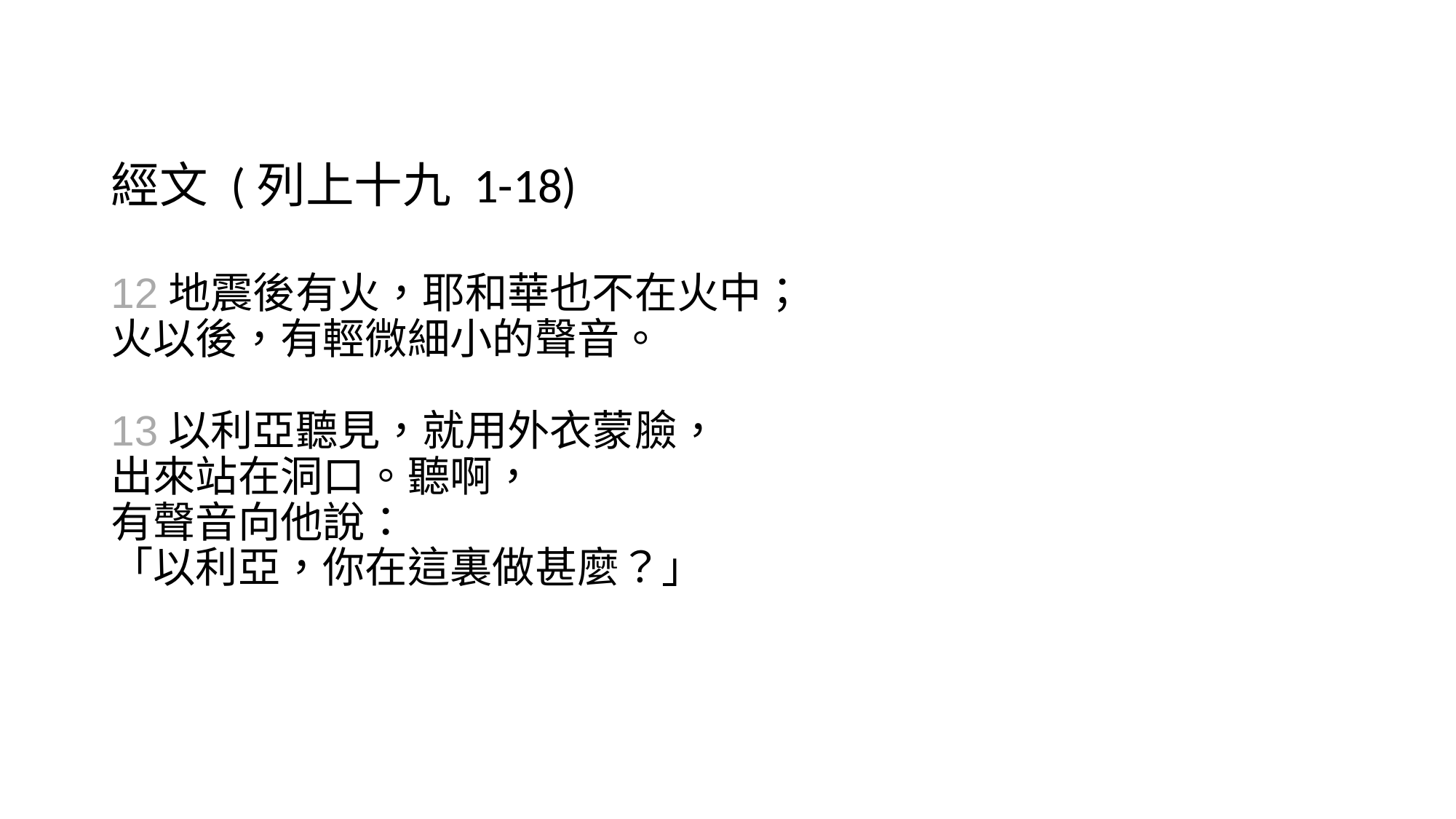

# 經文 (列上十九 1-18) 12地震後有火，耶和華也不在火中； 火以後，有輕微細小的聲音。 13以利亞聽見，就用外衣蒙臉， 出來站在洞口。聽啊， 有聲音向他說： 「以利亞，你在這裏做甚麼？」